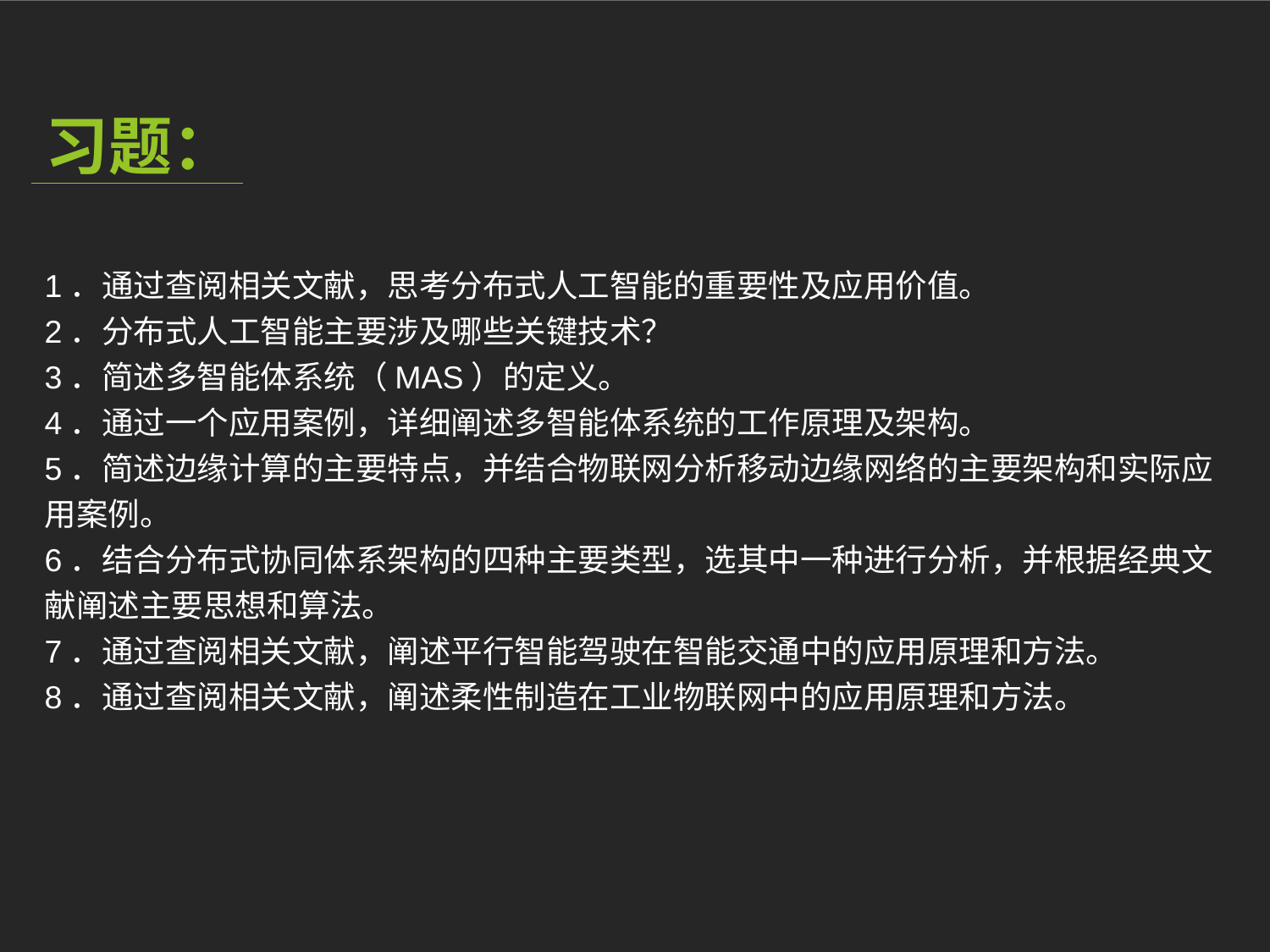

习题：
1．通过查阅相关文献，思考分布式人工智能的重要性及应用价值。
2．分布式人工智能主要涉及哪些关键技术？
3．简述多智能体系统（MAS）的定义。
4．通过一个应用案例，详细阐述多智能体系统的工作原理及架构。
5．简述边缘计算的主要特点，并结合物联网分析移动边缘网络的主要架构和实际应用案例。
6．结合分布式协同体系架构的四种主要类型，选其中一种进行分析，并根据经典文献阐述主要思想和算法。
7．通过查阅相关文献，阐述平行智能驾驶在智能交通中的应用原理和方法。
8．通过查阅相关文献，阐述柔性制造在工业物联网中的应用原理和方法。